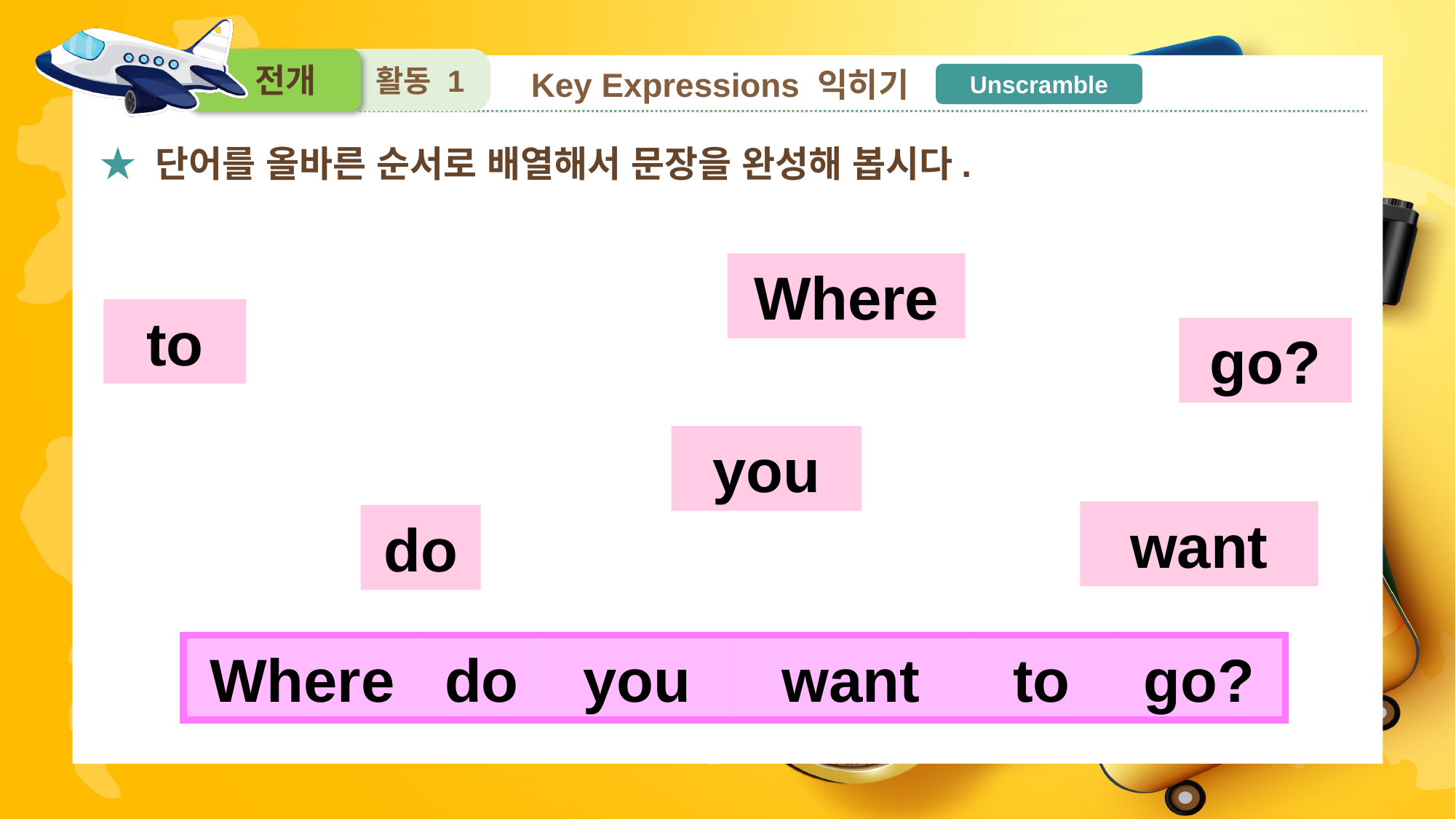

활동 1
Key Expressions 익히기
Unscramble
★ 단어를 올바른 순서로 배열해서 문장을 완성해 봅시다.
Where
to
go?
you
want
do

do
you
want
go?
Where
to